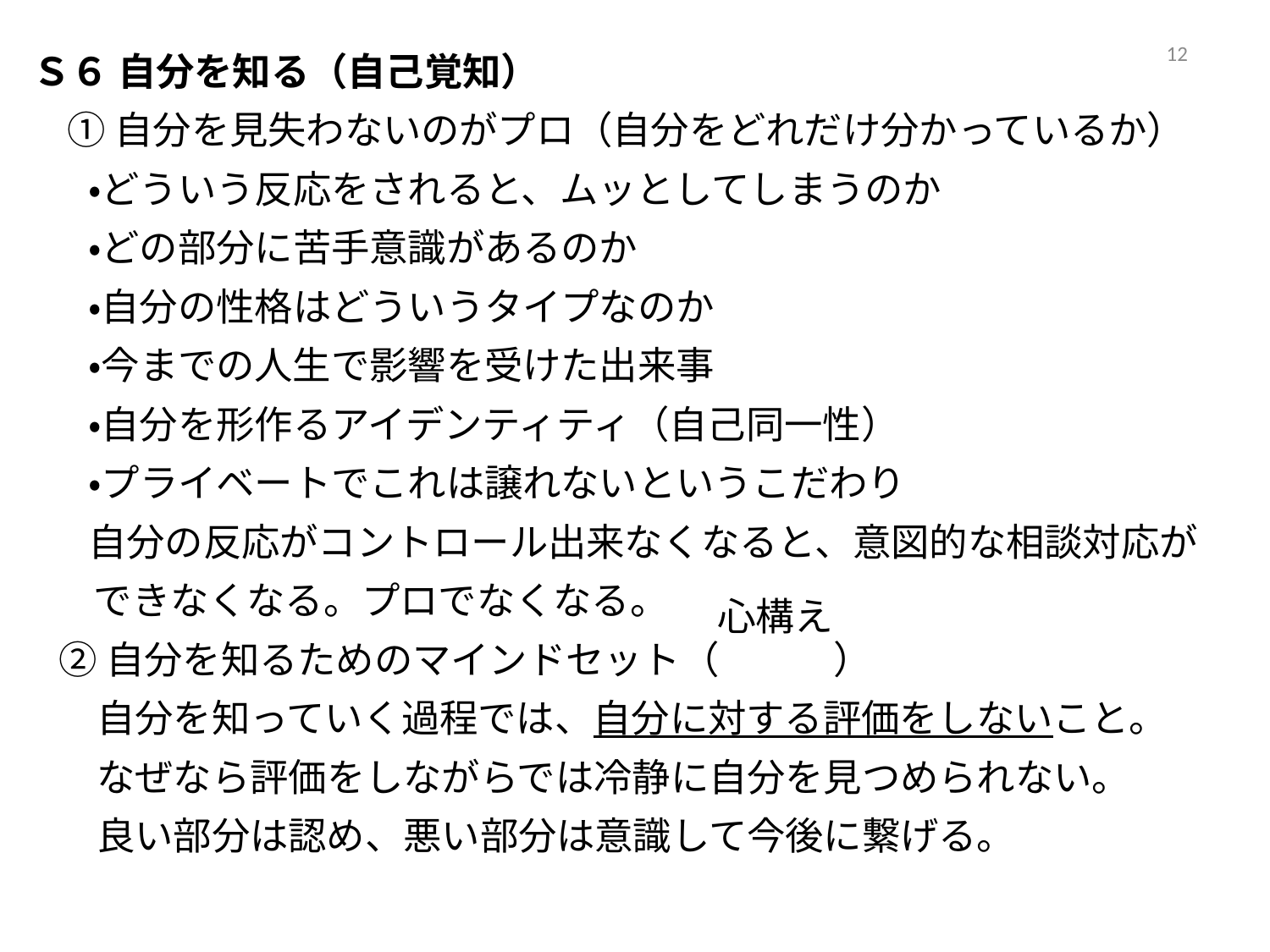

12
Ｓ６ 自分を知る（自己覚知）
    ①自分を見失わないのがプロ（自分をどれだけ分かっているか）
　  ・どういう反応をされると、ムッとしてしまうのか
　  ・どの部分に苦手意識があるのか
　  ・自分の性格はどういうタイプなのか
　  ・今までの人生で影響を受けた出来事
　  ・自分を形作るアイデンティティ（自己同一性）
　  ・プライベートでこれは譲れないというこだわり
　  自分の反応がコントロール出来なくなると、意図的な相談対応が
      できなくなる。プロでなくなる。
   ②自分を知るためのマインドセット（　　　）
　   自分を知っていく過程では、自分に対する評価をしないこと。
　   なぜなら評価をしながらでは冷静に自分を見つめられない。
　   良い部分は認め、悪い部分は意識して今後に繋げる。

心構え